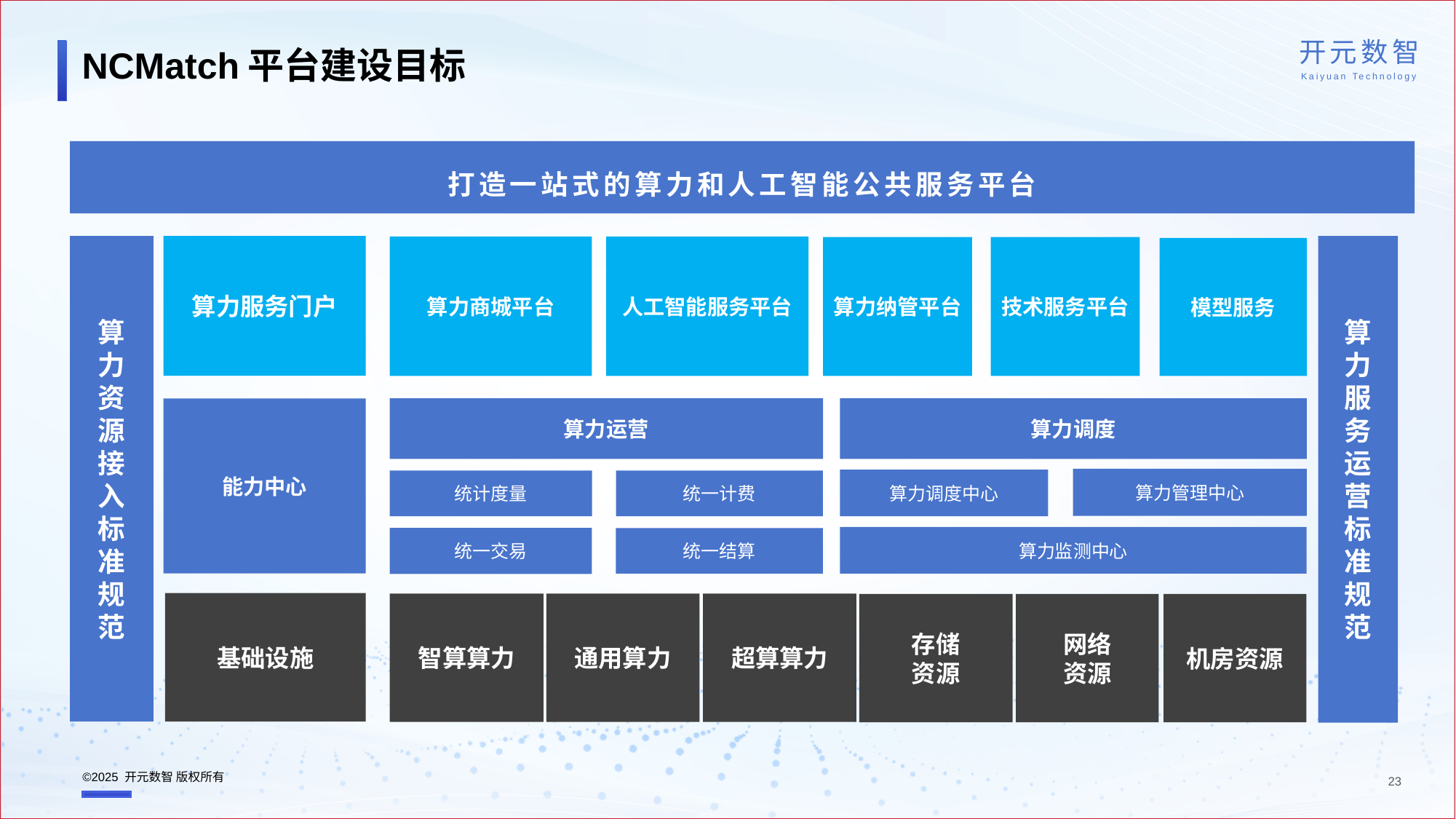

NCMatch平台建设目标

打造一站式的算力和人工智能公共服务平台
算
力
资
源
接
入
标
准
规
范
算力服务门户
算
力
服
务
运
营
标
准
规
范

算力商城平台

人工智能服务平台
算力纳管平台
技术服务平台
模型服务
能力中心
算力运营
算力调度
算力管理中心
算力调度中心
统计度量
统一计费
算力监测中心
统一交易
统一结算
基础设施
智算算力
通用算力
超算算力
存储
资源
网络
资源
机房资源